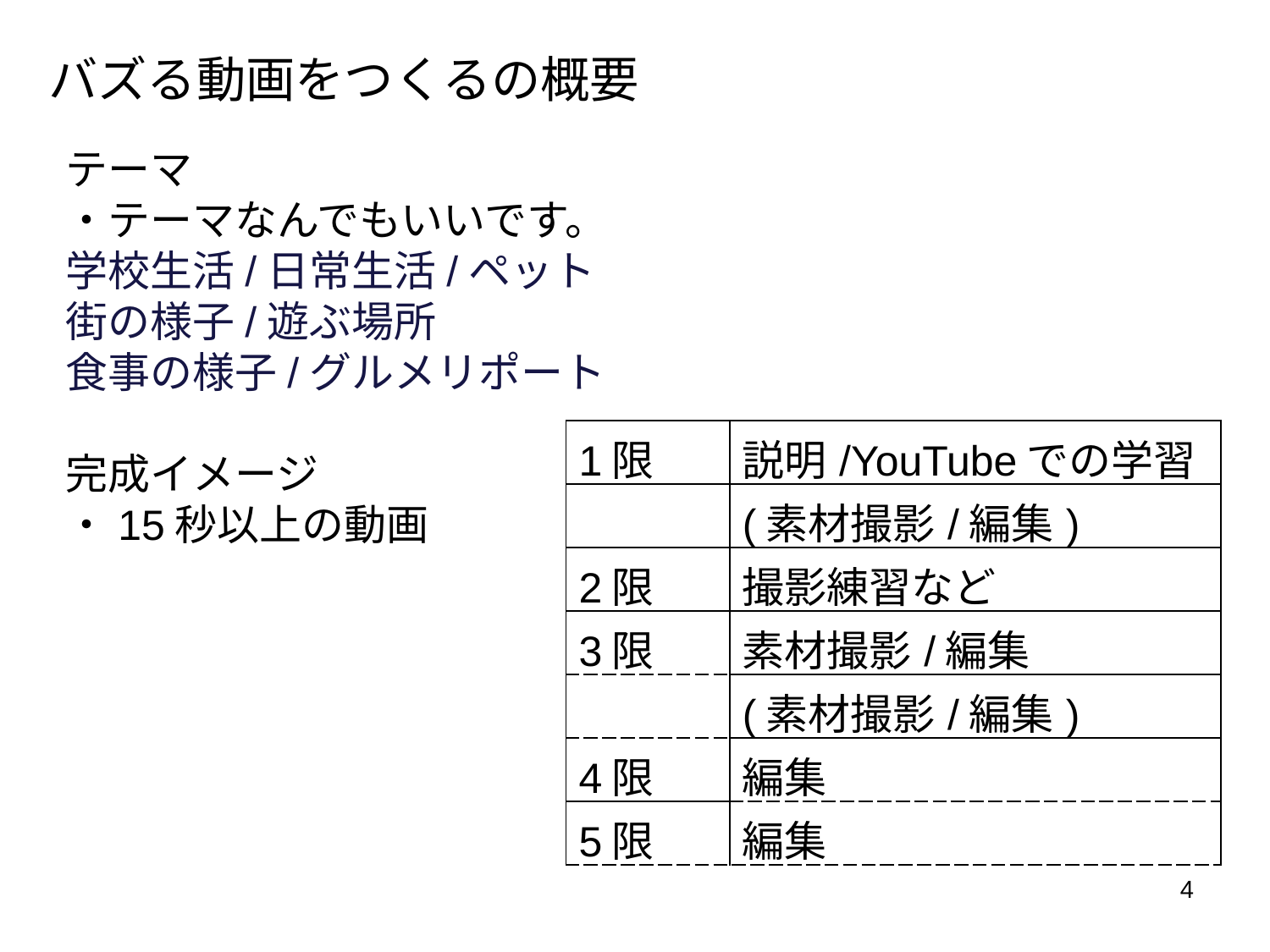

バズる動画をつくるの概要
テーマ
・テーマなんでもいいです。
学校生活/日常生活/ペット
街の様子/遊ぶ場所
食事の様子/グルメリポート

完成イメージ
・15秒以上の動画

| 1限 | 説明/YouTubeでの学習 |
| --- | --- |
|  | (素材撮影/編集) |
| 2限 | 撮影練習など |
| 3限 | 素材撮影/編集 |
|  | (素材撮影/編集) |
| 4限 | 編集 |
| 5限 | 編集 |
4